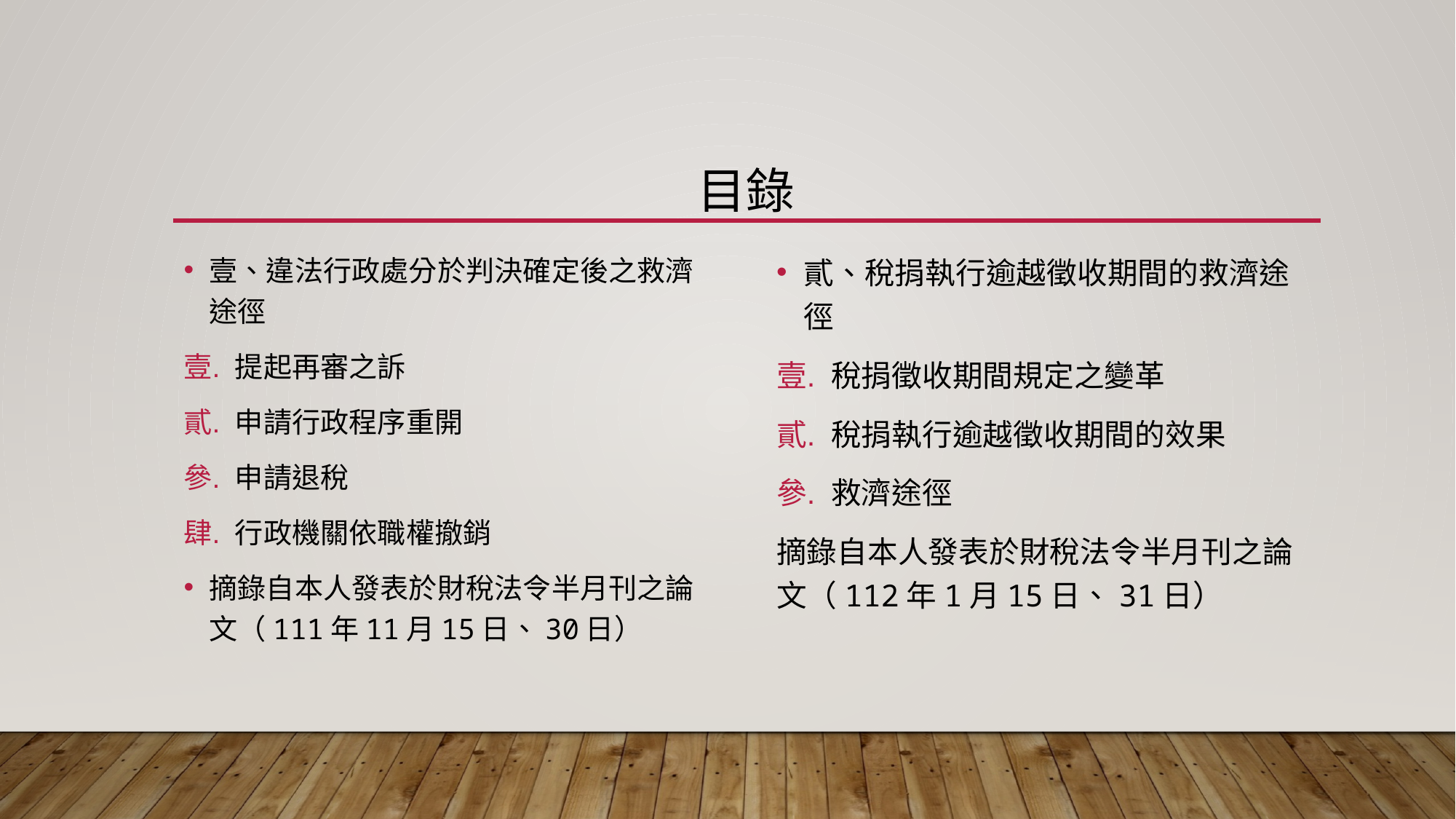

# 目錄
壹、違法行政處分於判決確定後之救濟途徑
提起再審之訴
申請行政程序重開
申請退稅
行政機關依職權撤銷
摘錄自本人發表於財稅法令半月刊之論文（111年11月15日、30日）
貳、稅捐執行逾越徵收期間的救濟途徑
稅捐徵收期間規定之變革
稅捐執行逾越徵收期間的效果
救濟途徑
摘錄自本人發表於財稅法令半月刊之論文（112年1月15日、31日）